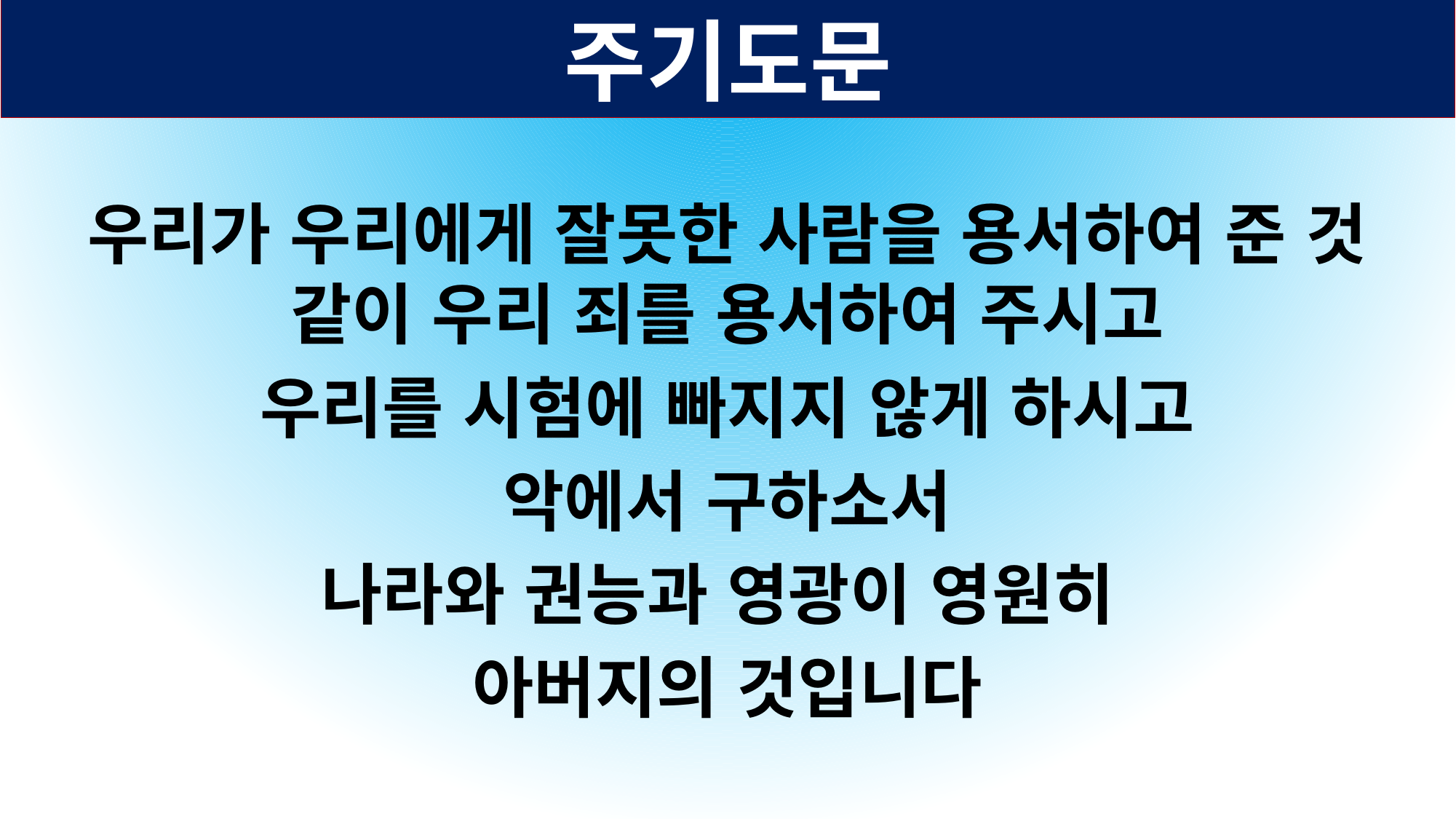

주기도문
우리가 우리에게 잘못한 사람을 용서하여 준 것 같이 우리 죄를 용서하여 주시고
우리를 시험에 빠지지 않게 하시고
악에서 구하소서
나라와 권능과 영광이 영원히
아버지의 것입니다